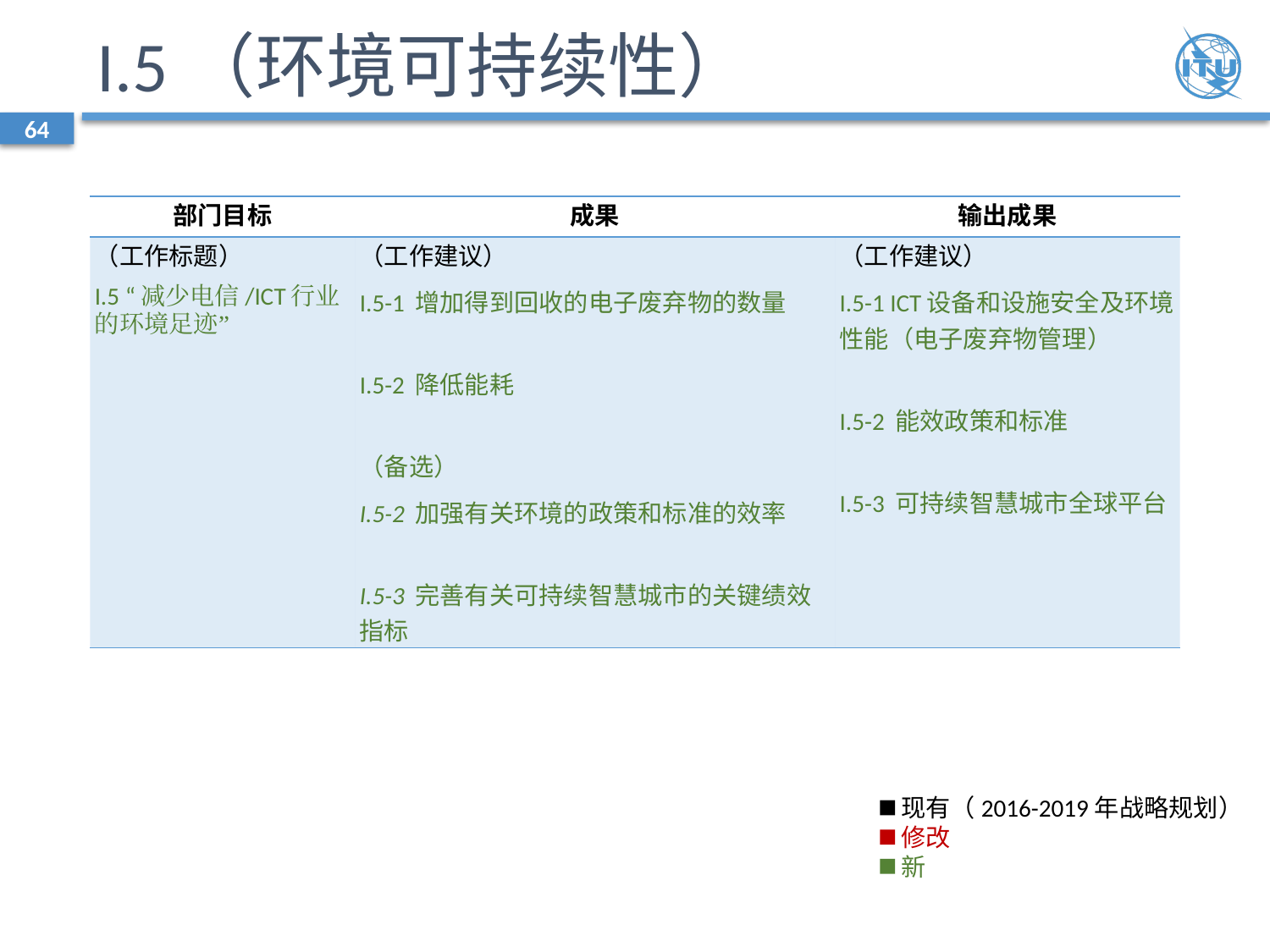

# I.5（环境可持续性）
64
| 部门目标 | 成果 | 输出成果 |
| --- | --- | --- |
| （工作标题） I.5 “减少电信/ICT行业的环境足迹” | （工作建议） I.5-1 增加得到回收的电子废弃物的数量 I.5-2 降低能耗 （备选） I.5-2 加强有关环境的政策和标准的效率 I.5-3 完善有关可持续智慧城市的关键绩效指标 | （工作建议） I.5-1 ICT设备和设施安全及环境性能（电子废弃物管理） I.5-2 能效政策和标准 I.5-3 可持续智慧城市全球平台 |
现有（2016-2019年战略规划）
修改
新